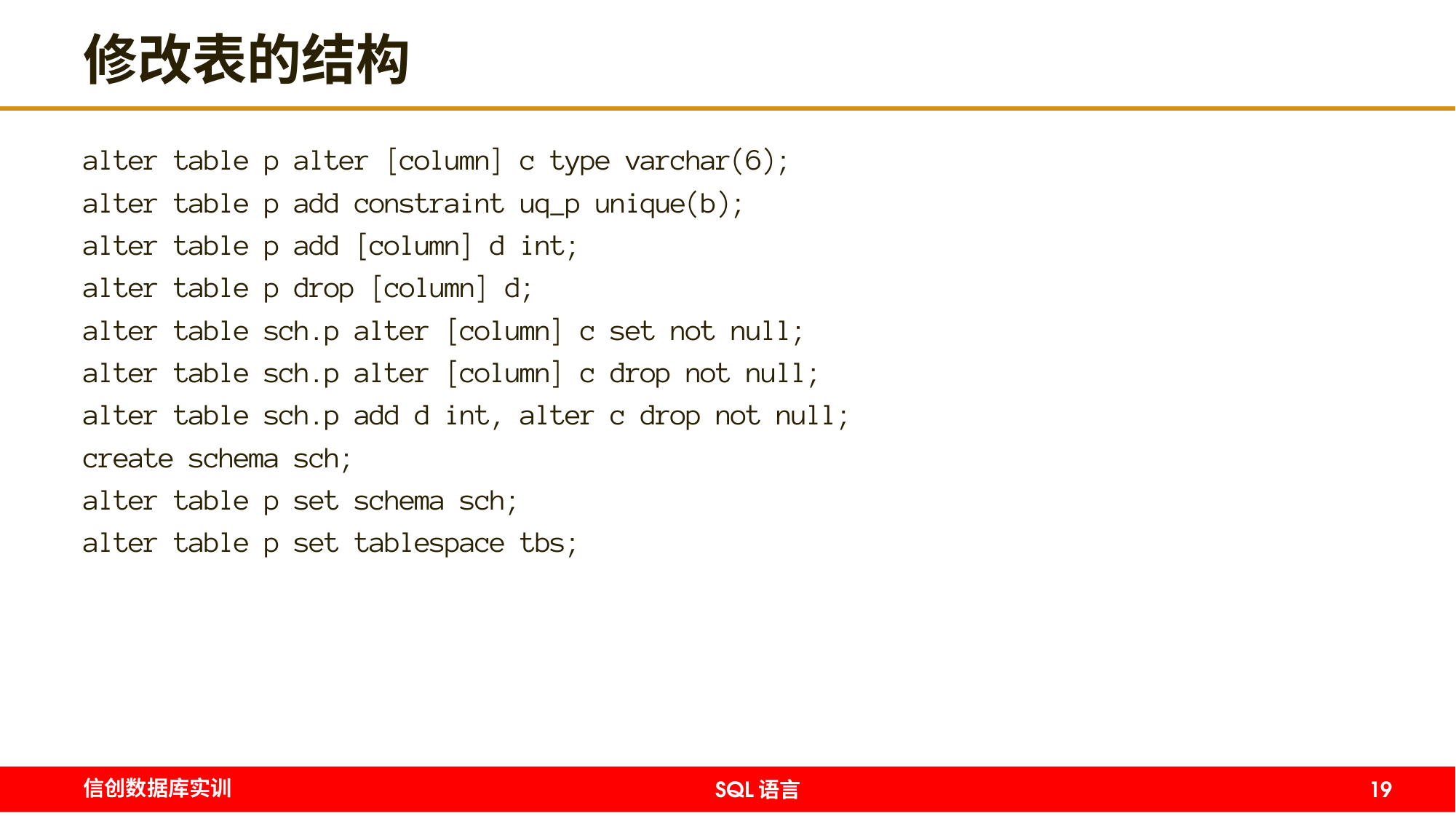

# 修改表的结构
alter table p alter [column] c type varchar(6);
alter table p add constraint uq_p unique(b);
alter table p add [column] d int;
alter table p drop [column] d;
alter table sch.p alter [column] c set not null;
alter table sch.p alter [column] c drop not null;
alter table sch.p add d int, alter c drop not null;
create schema sch;
alter table p set schema sch;
alter table p set tablespace tbs;